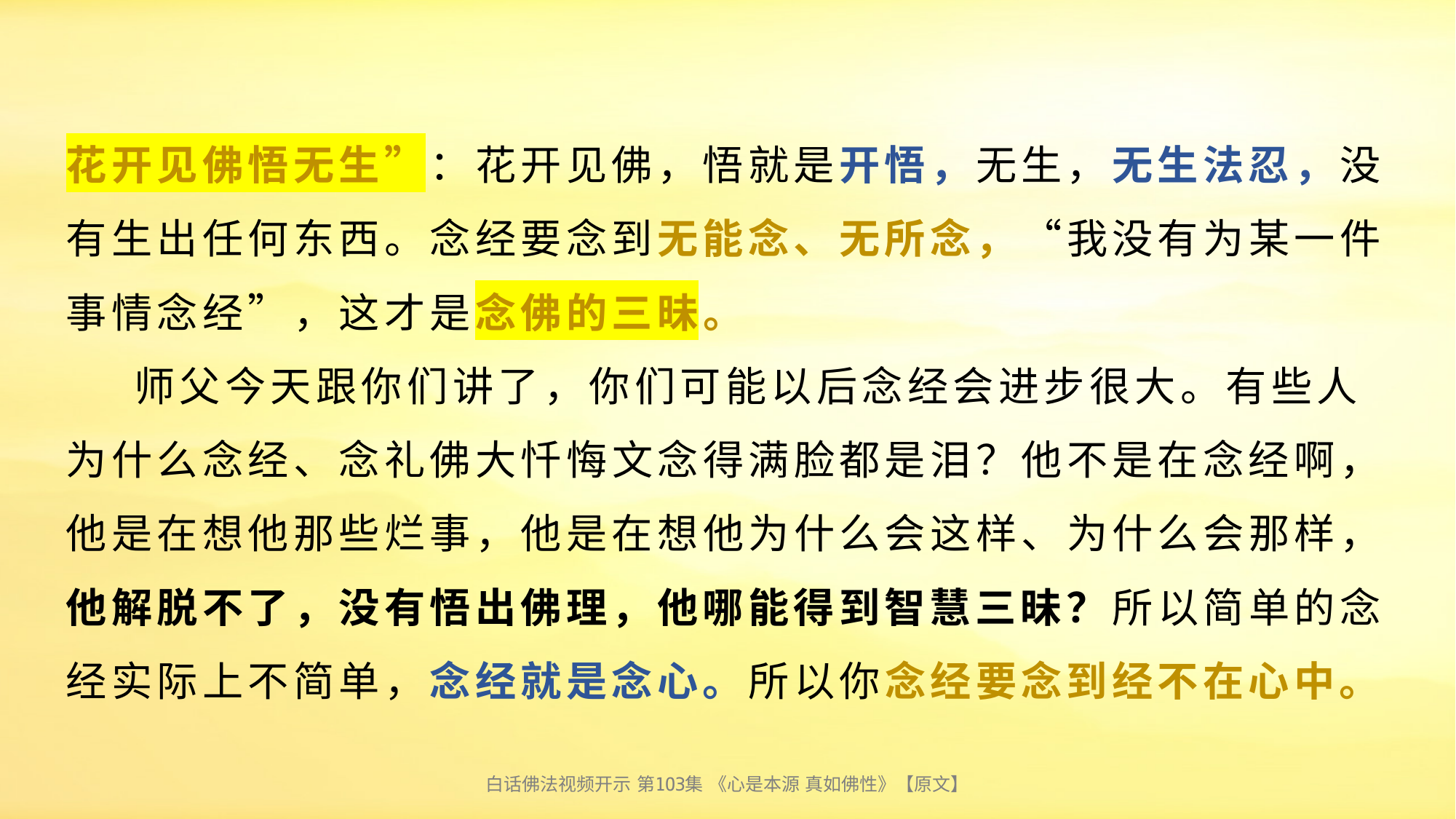

# 花开见佛悟无生”：花开见佛，悟就是开悟，无生，无生法忍，没有生出任何东西。念经要念到无能念、无所念，“我没有为某一件事情念经”，这才是念佛的三昧。 师父今天跟你们讲了，你们可能以后念经会进步很大。有些人为什么念经、念礼佛大忏悔文念得满脸都是泪？他不是在念经啊，他是在想他那些烂事，他是在想他为什么会这样、为什么会那样，他解脱不了，没有悟出佛理，他哪能得到智慧三昧？所以简单的念经实际上不简单，念经就是念心。所以你念经要念到经不在心中。
白话佛法视频开示 第103集 《心是本源 真如佛性》【原文】